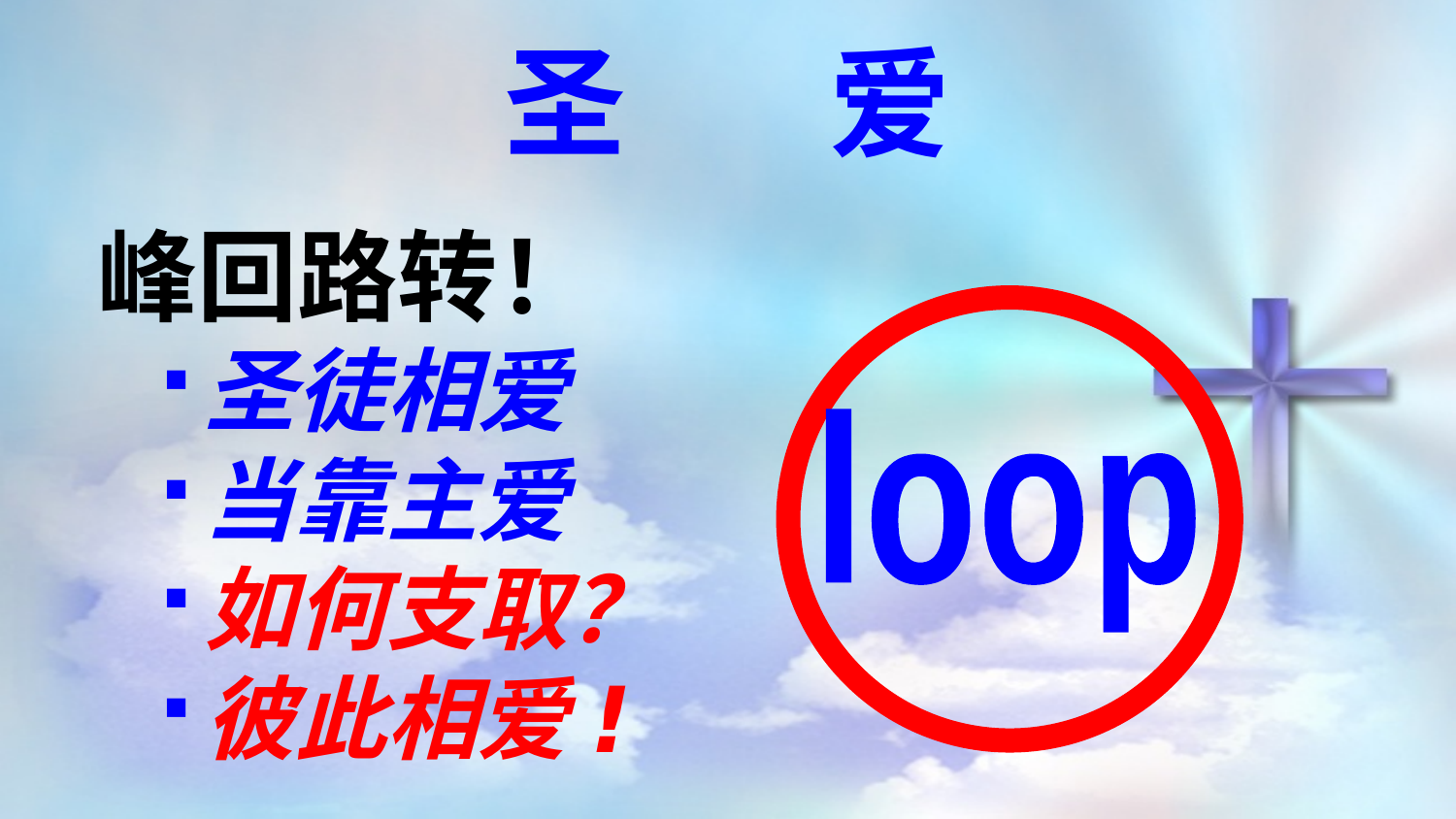

圣   爱
峰回路转！
圣徒相爱
当靠主爱
如何支取？
彼此相爱!

loop